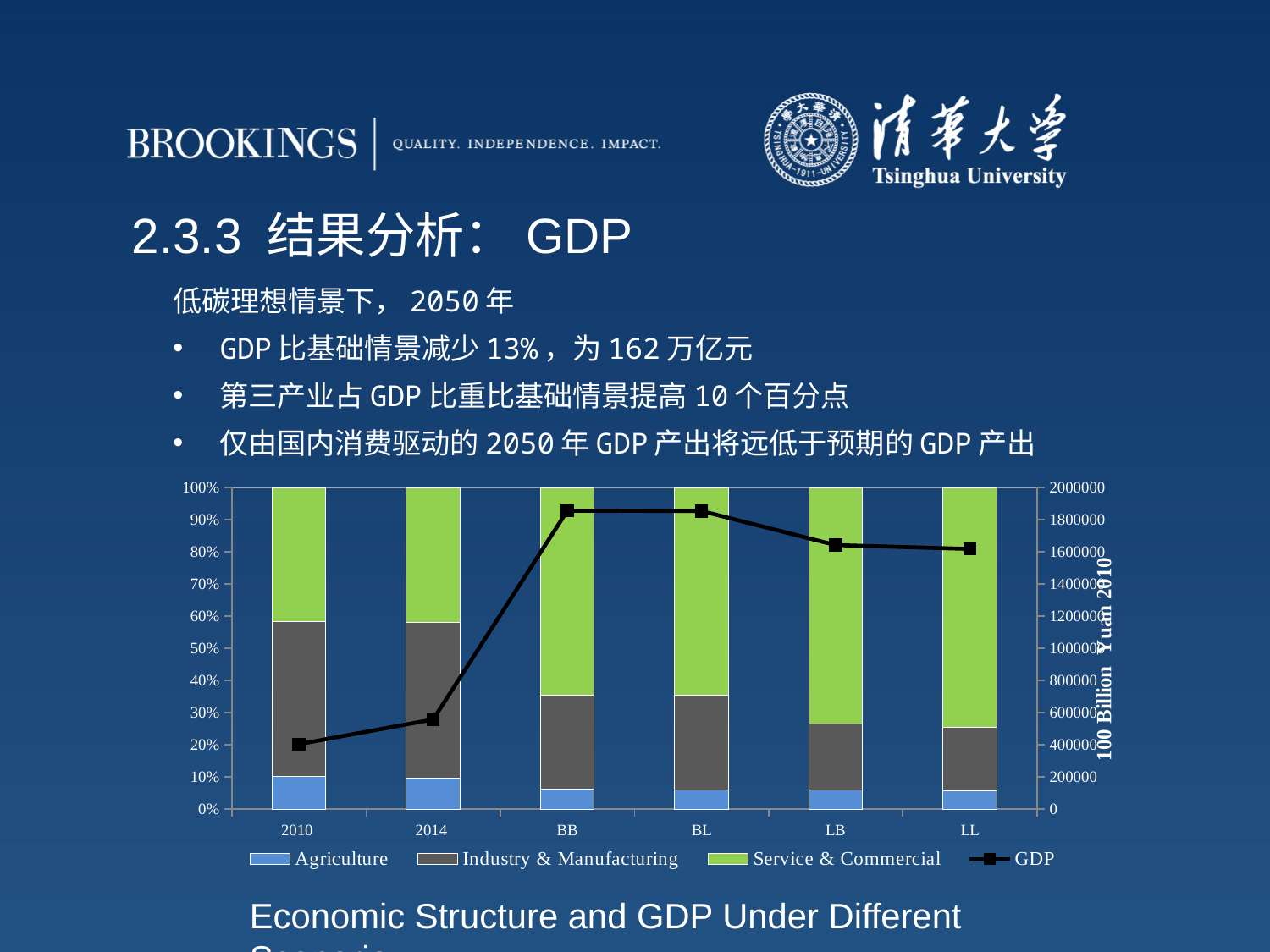

# 2.3.3 结果分析：GDP
低碳理想情景下，2050年
GDP比基础情景减少13%，为162万亿元
第三产业占GDP比重比基础情景提高10个百分点
仅由国内消费驱动的2050年GDP产出将远低于预期的GDP产出

### Chart

| Category | Agriculture | Industry & Manufacturing | Service & Commercial | GDP |
|---|---|---|---|---|
| 2010  | 40533.6 | 194410.5513684394 | 168704.8239527784 | 403648.9753212178 |
| 2014  | 53476.91543990521 | 269903.6214021312 | 233746.7830446101 | 557127.319886647 |
| BB | 114677.31190792 | 544639.0213607503 | 1197213.83625283 | 1856530.1695215 |
| BL | 108773.5471209464 | 547350.0246476181 | 1198331.12523249 | 1854454.69700106 |
| LB | 97165.61299651941 | 336803.640228271 | 1208479.24217161 | 1642448.4953964 |
| LL | 91199.76753688352 | 320138.2878821334 | 1206904.78521651 | 1618242.84063553 |
Economic Structure and GDP Under Different Scenario